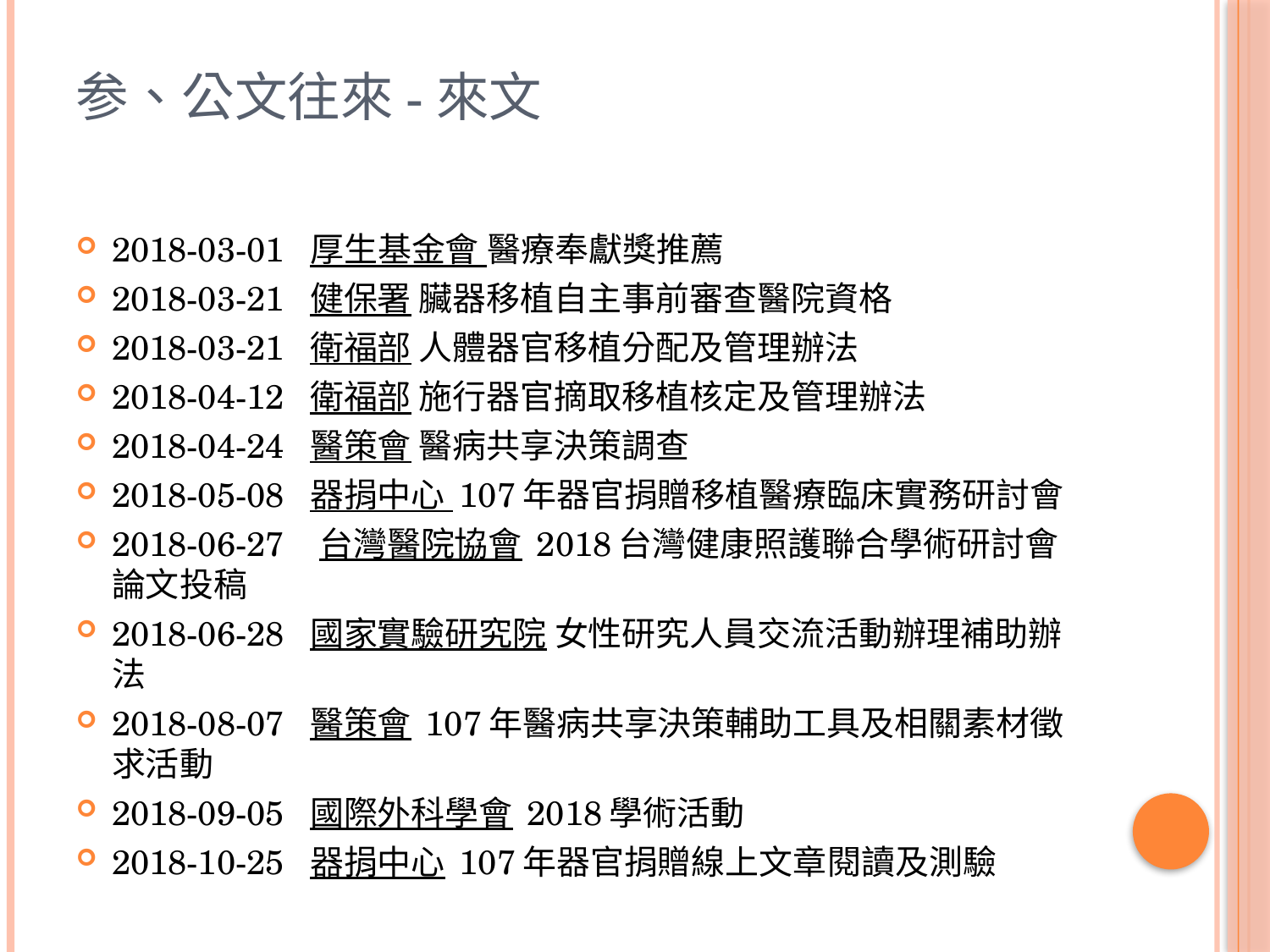

# 参、公文往來-來文
2018-03-01  厚生基金會 醫療奉獻獎推薦
2018-03-21  健保署 臟器移植自主事前審查醫院資格
2018-03-21  衛福部 人體器官移植分配及管理辦法
2018-04-12  衛福部 施行器官摘取移植核定及管理辦法
2018-04-24  醫策會 醫病共享決策調查
2018-05-08  器捐中心 107年器官捐贈移植醫療臨床實務研討會
2018-06-27   台灣醫院協會 2018台灣健康照護聯合學術研討會論文投稿
2018-06-28  國家實驗研究院 女性研究人員交流活動辦理補助辦法
2018-08-07  醫策會 107年醫病共享決策輔助工具及相關素材徵求活動
2018-09-05  國際外科學會 2018學術活動
2018-10-25  器捐中心 107年器官捐贈線上文章閱讀及測驗